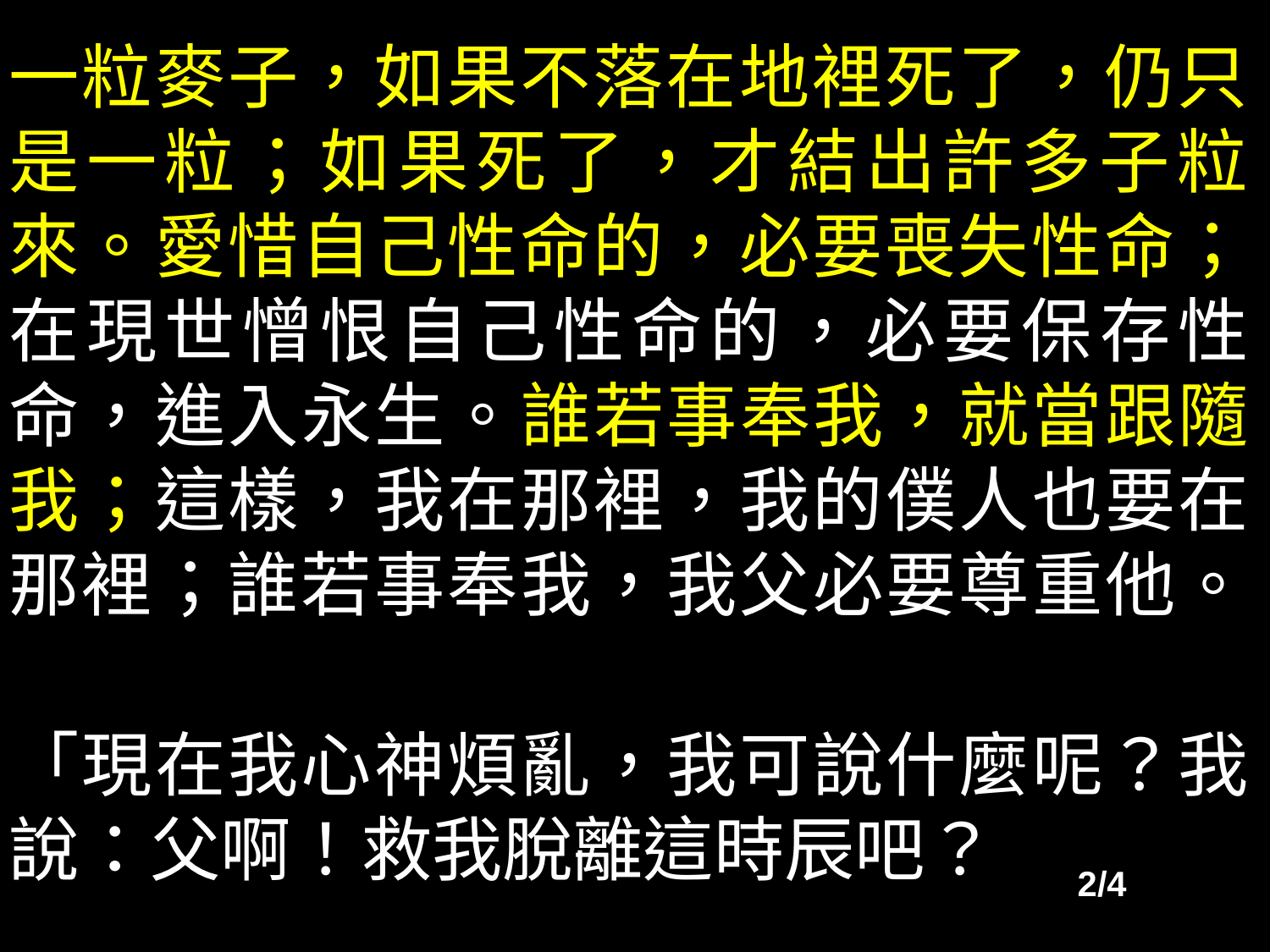

一粒麥子，如果不落在地裡死了，仍只是一粒；如果死了，才結出許多子粒來。愛惜自己性命的，必要喪失性命；在現世憎恨自己性命的，必要保存性命，進入永生。誰若事奉我，就當跟隨我；這樣，我在那裡，我的僕人也要在那裡；誰若事奉我，我父必要尊重他。
「現在我心神煩亂，我可說什麼呢？我說：父啊！救我脫離這時辰吧？

2/4